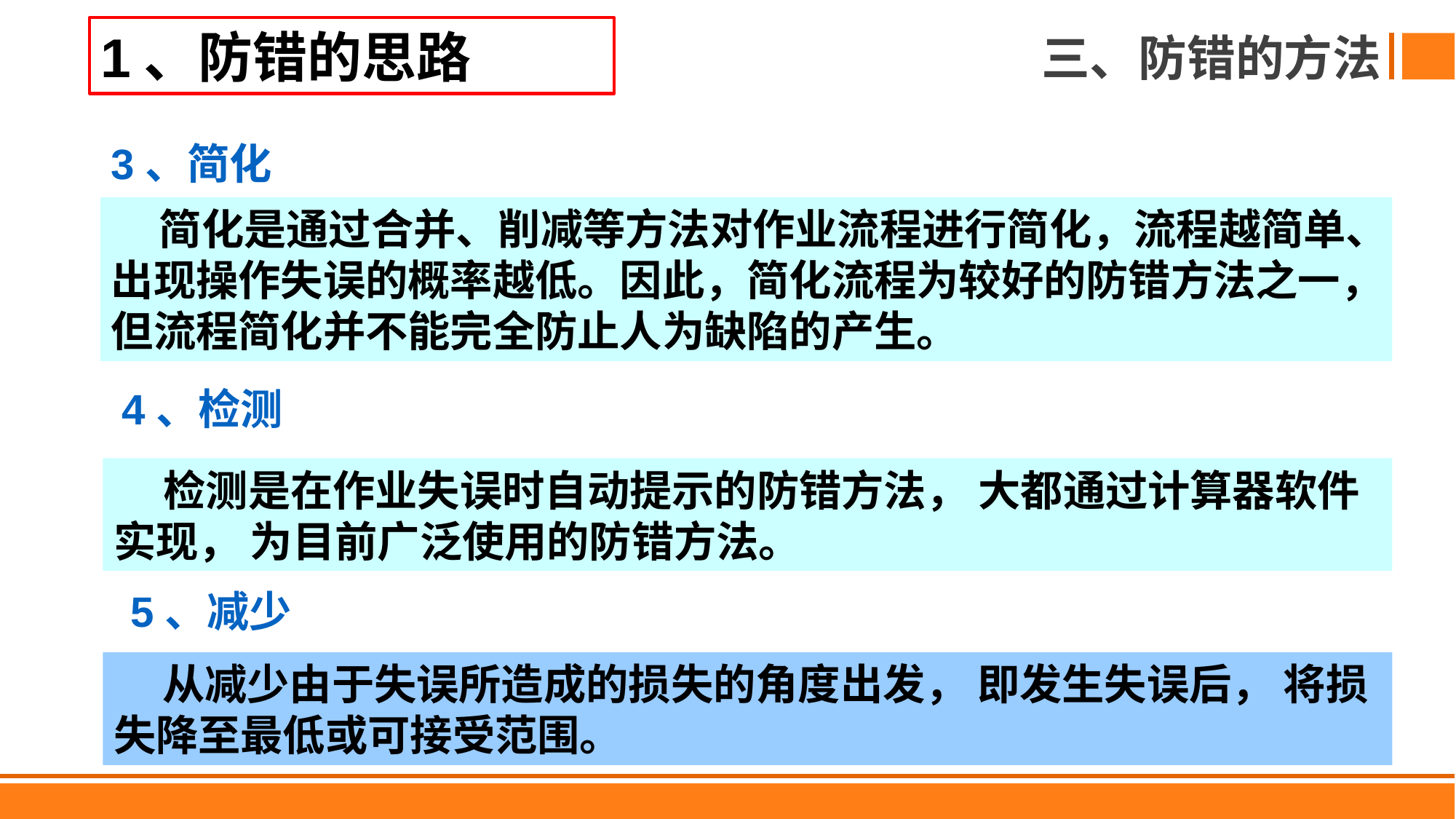

1、防错的思路
三、防错的方法
# 3、简化
    简化是通过合并、削减等方法对作业流程进行简化，流程越简单、出现操作失误的概率越低。因此，简化流程为较好的防错方法之一，但流程简化并不能完全防止人为缺陷的产生。
4、检测
       检测是在作业失误时自动提示的防错方法， 大都通过计算器软件实现， 为目前广泛使用的防错方法。
5、减少
    从减少由于失误所造成的损失的角度出发， 即发生失误后， 将损失降至最低或可接受范围。